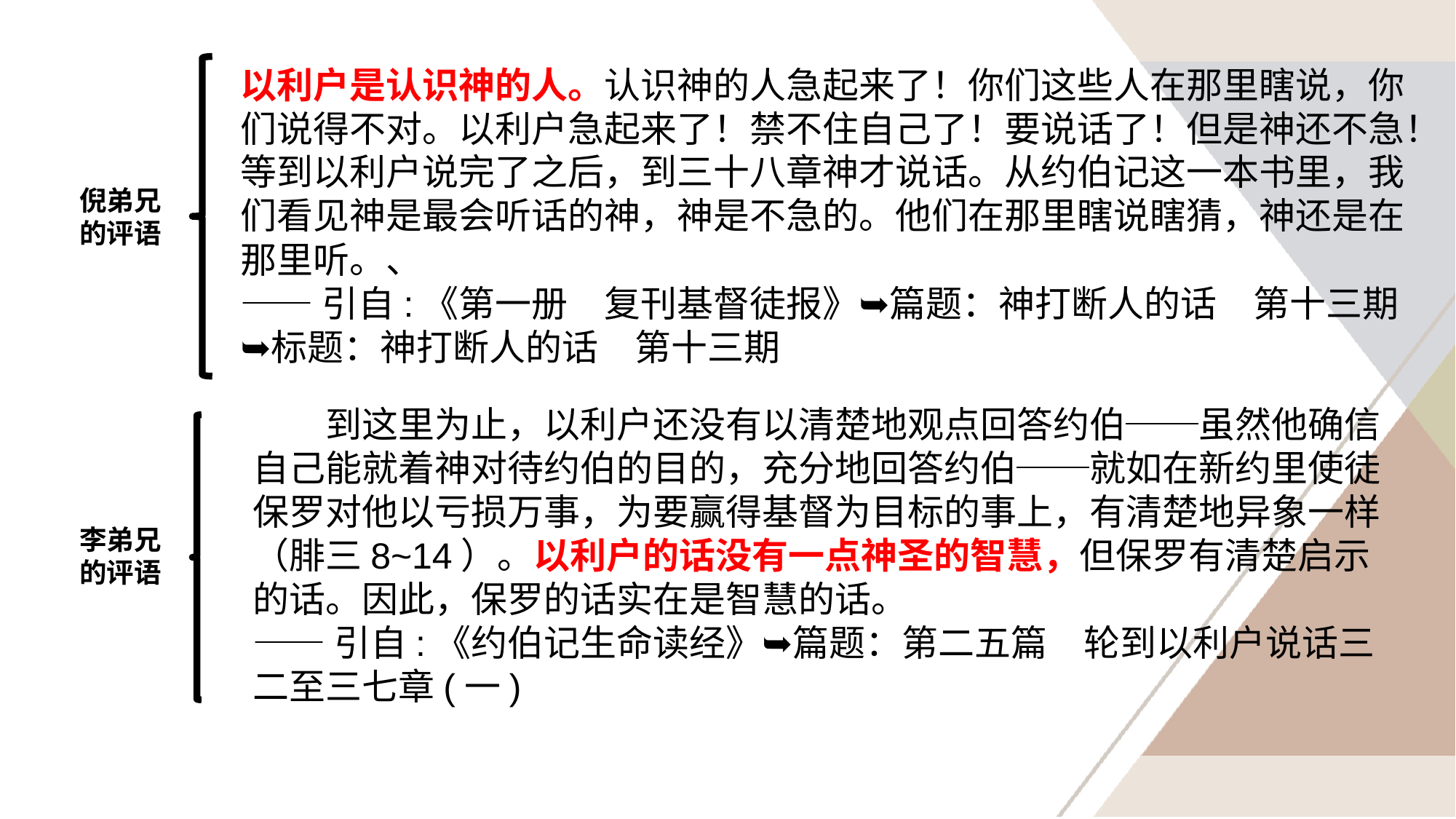

以利户是认识神的人。认识神的人急起来了！你们这些人在那里瞎说，你们说得不对。以利户急起来了！禁不住自己了！要说话了！但是神还不急！等到以利户说完了之后，到三十八章神才说话。从约伯记这一本书里，我们看见神是最会听话的神，神是不急的。他们在那里瞎说瞎猜，神还是在那里听。、
——引自:《第一册　复刊基督徒报》➥篇题：神打断人的话　第十三期➥标题：神打断人的话　第十三期
倪弟兄的评语
　　到这里为止，以利户还没有以清楚地观点回答约伯──虽然他确信自己能就着神对待约伯的目的，充分地回答约伯──就如在新约里使徒保罗对他以亏损万事，为要赢得基督为目标的事上，有清楚地异象一样（腓三8~14）。以利户的话没有一点神圣的智慧，但保罗有清楚启示的话。因此，保罗的话实在是智慧的话。
——引自:《约伯记生命读经》➥篇题：第二五篇　轮到以利户说话三二至三七章(一)

李弟兄的评语